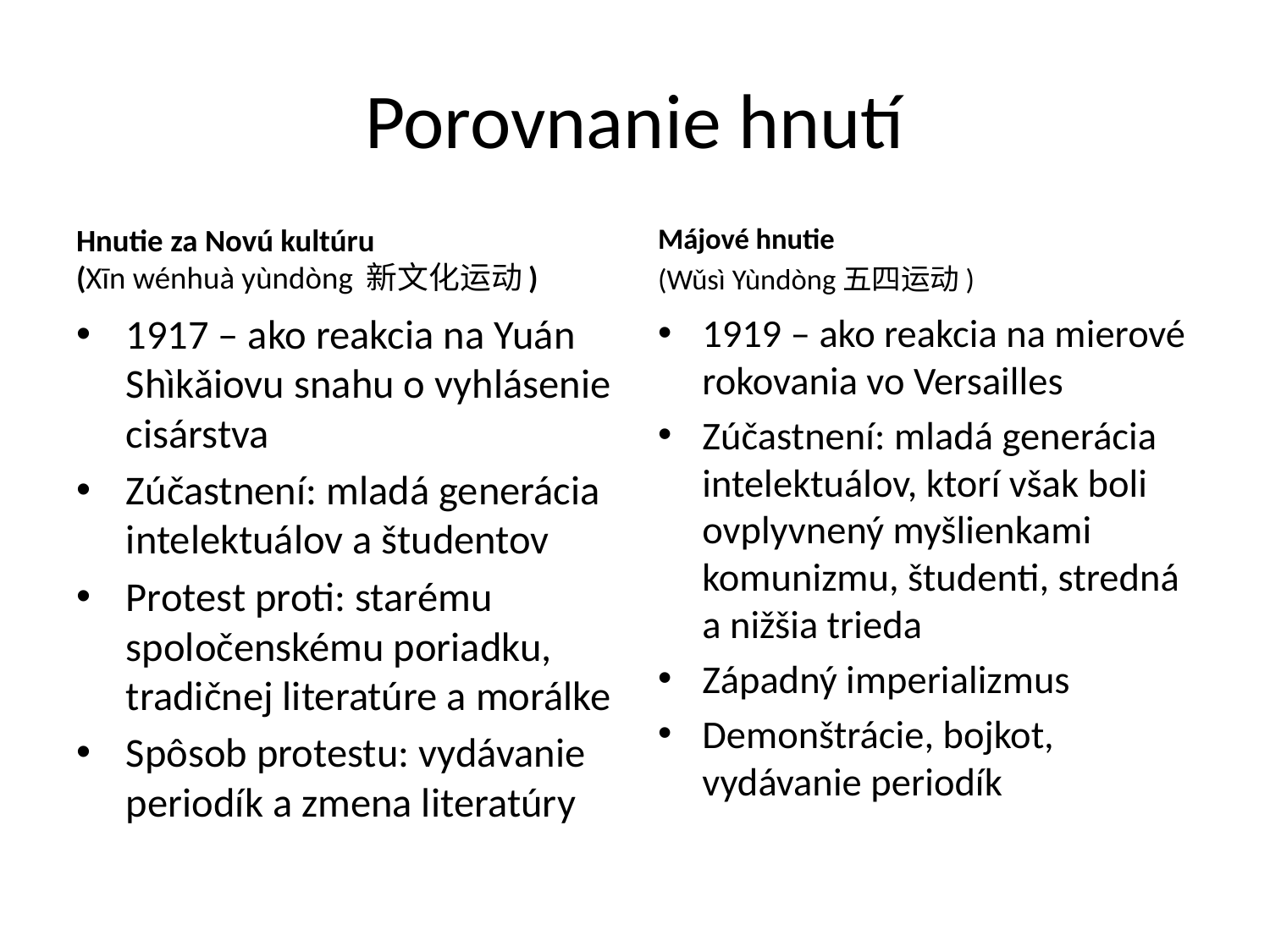

# Porovnanie hnutí
Hnutie za Novú kultúru
(Xīn wénhuà yùndòng 新文化运动)
Májové hnutie
(Wǔsì Yùndòng五四运动)
1917 – ako reakcia na Yuán Shìkǎiovu snahu o vyhlásenie cisárstva
Zúčastnení: mladá generácia intelektuálov a študentov
Protest proti: starému spoločenskému poriadku, tradičnej literatúre a morálke
Spôsob protestu: vydávanie periodík a zmena literatúry
1919 – ako reakcia na mierové rokovania vo Versailles
Zúčastnení: mladá generácia intelektuálov, ktorí však boli ovplyvnený myšlienkami komunizmu, študenti, stredná a nižšia trieda
Západný imperializmus
Demonštrácie, bojkot, vydávanie periodík